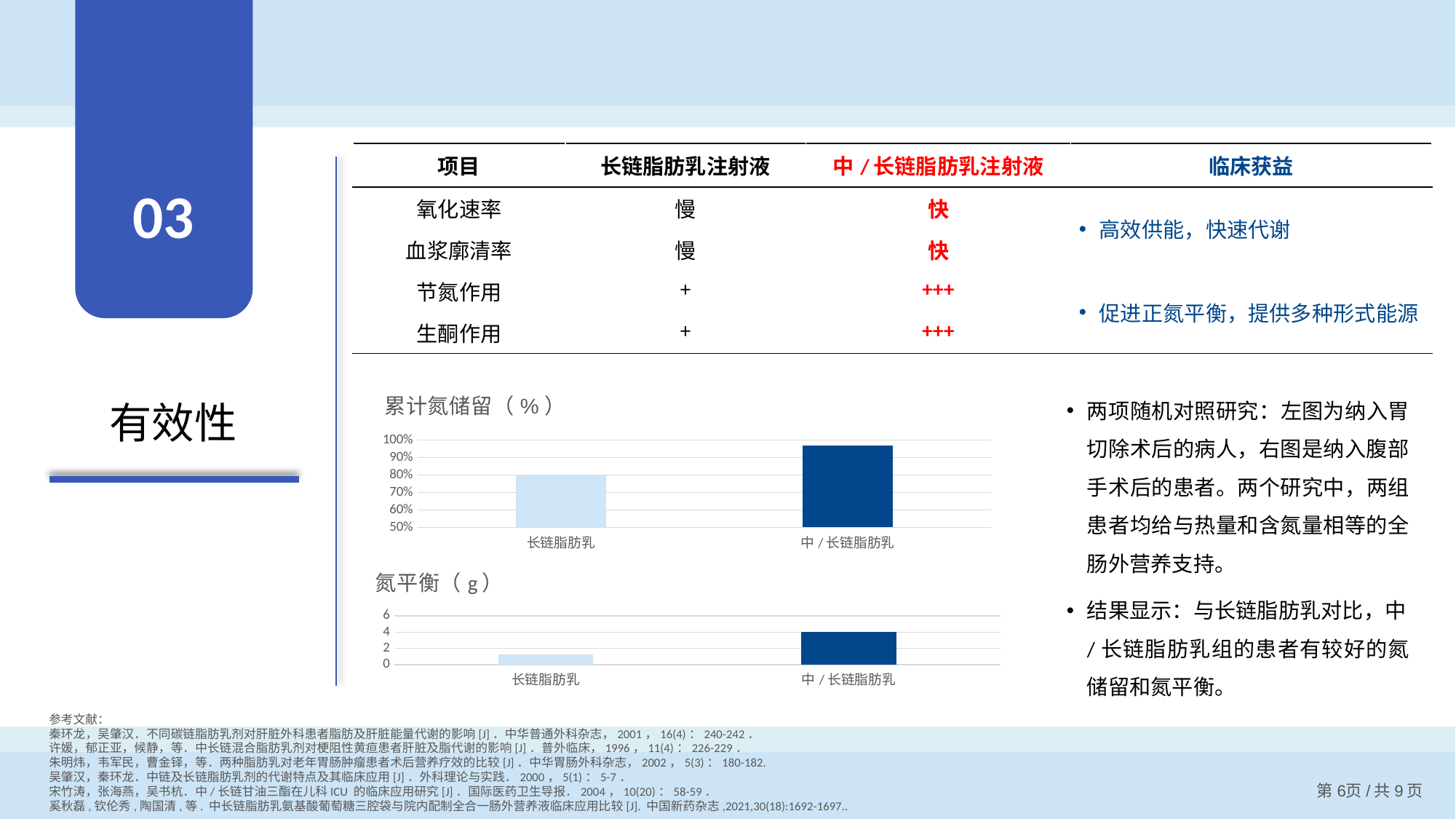

| 项目 | 长链脂肪乳注射液 | 中/长链脂肪乳注射液 | 临床获益 |
| --- | --- | --- | --- |
| 氧化速率 | 慢 | 快 | 高效供能，快速代谢 |
| 血浆廓清率 | 慢 | 快 |  |
| 节氮作用 | + | +++ | 促进正氮平衡，提供多种形式能源 |
| 生酮作用 | + | +++ |  |
03

### Chart:

| Category | 累计氮储留（%） |
|---|---|
| 长链脂肪乳 | 0.801 |
| 中/长链脂肪乳 | 0.968 |
两项随机对照研究：左图为纳入胃切除术后的病人，右图是纳入腹部手术后的患者。两个研究中，两组患者均给与热量和含氮量相等的全肠外营养支持。
结果显示：与长链脂肪乳对比，中/长链脂肪乳组的患者有较好的氮储留和氮平衡。

有效性

### Chart: 氮平衡（g）

| Category | 氮平衡（g氮） |
|---|---|
| 长链脂肪乳 | 1.2 |
| 中/长链脂肪乳 | 4.0 |
参考文献：
秦环龙，吴肇汉．不同碳链脂肪乳剂对肝脏外科患者脂肪及肝脏能量代谢的影响[J]．中华普通外科杂志，2001，16(4)：240-242．
许媛，郁正亚，候静，等．中长链混合脂肪乳剂对梗阻性黄疸患者肝脏及脂代谢的影响[J]．普外临床，1996，11(4)：226-229．
朱明炜，韦军民，曹金铎，等．两种脂肪乳对老年胃肠肿瘤患者术后营养疗效的比较[J]．中华胃肠外科杂志，2002，5(3)：180-182.
吴肇汉，秦环龙．中链及长链脂肪乳剂的代谢特点及其临床应用[J]．外科理论与实践．2000，5(1)：5-7．
宋竹涛，张海燕，吴书杭．中/长链甘油三酯在儿科ICU 的临床应用研究[J]．国际医药卫生导报．2004，10(20)：58-59．
奚秋磊,钦伦秀,陶国清,等. 中长链脂肪乳氨基酸葡萄糖三腔袋与院内配制全合一肠外营养液临床应用比较[J]. 中国新药杂志,2021,30(18):1692-1697..